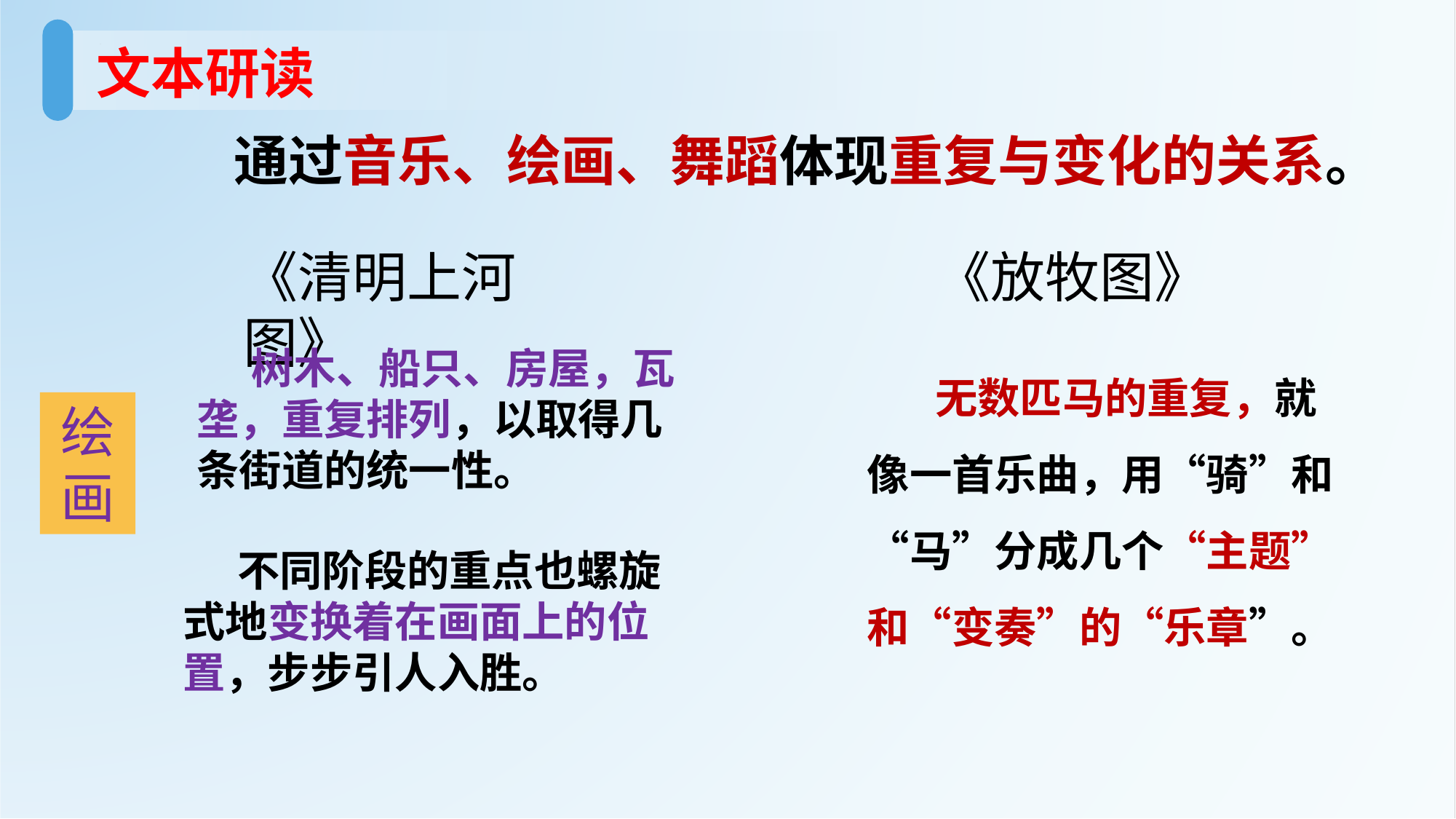

文本研读
通过音乐、绘画、舞蹈体现重复与变化的关系。
《清明上河图》
《放牧图》
树木、船只、房屋，瓦垄，重复排列，以取得几条街道的统一性。
      无数匹马的重复，就像一首乐曲，用“骑”和“马”分成几个“主题”和“变奏”的“乐章”。
绘画
不同阶段的重点也螺旋式地变换着在画面上的位置，步步引人入胜。